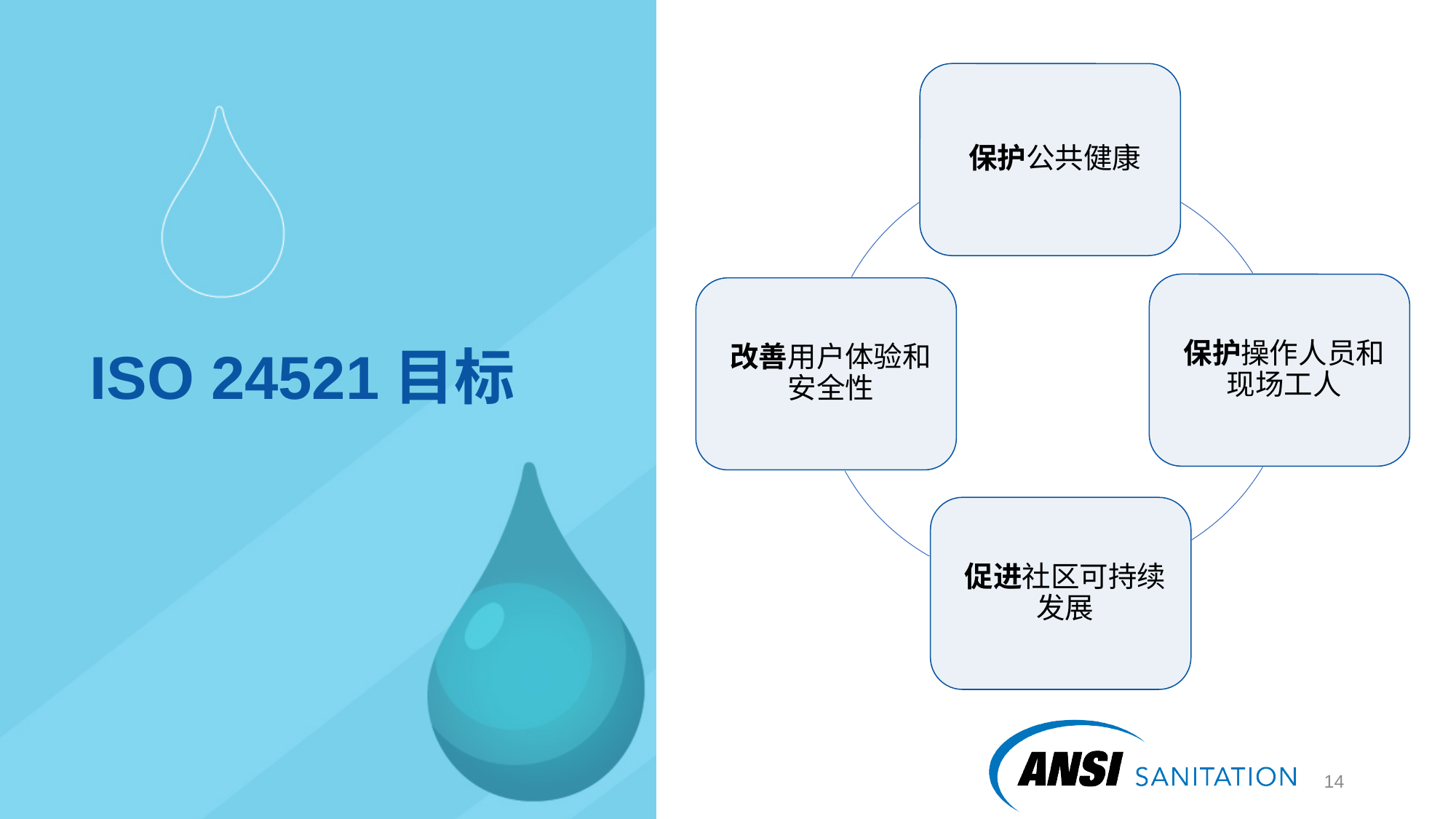

保护公共健康
保护操作人员和现场工人
促进社区可持续发展
改善用户体验和安全性
# ISO 24521目标
14